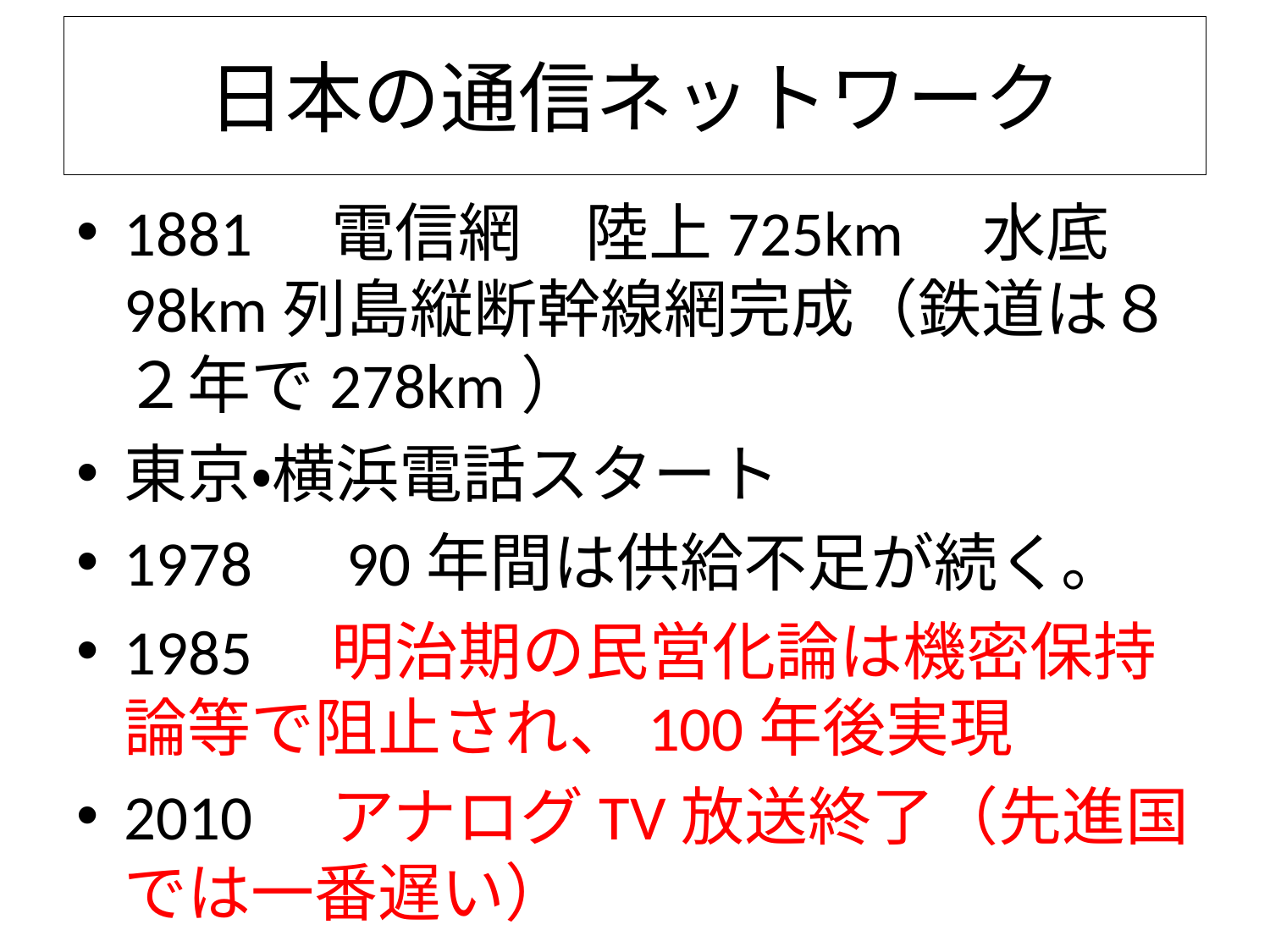

# 日本の通信ネットワーク
1881　電信網　陸上725km　水底98km列島縦断幹線網完成（鉄道は８２年で278km）
東京・横浜電話スタート
1978　90年間は供給不足が続く。
1985　明治期の民営化論は機密保持論等で阻止され、100年後実現
2010　アナログTV放送終了（先進国では一番遅い）